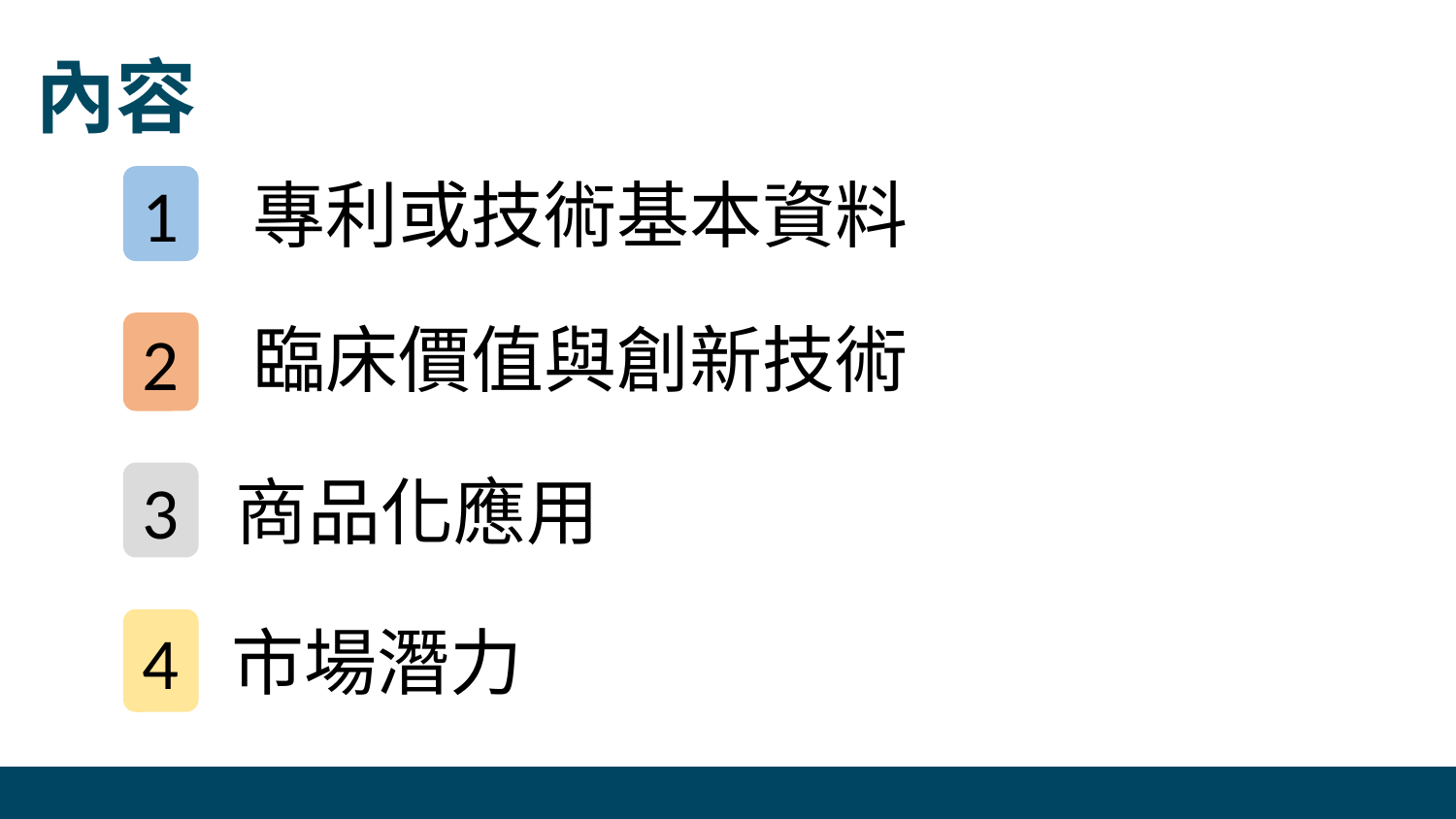

內容
專利或技術基本資料
1
臨床價值與創新技術
2
商品化應用
3
市場潛力
4